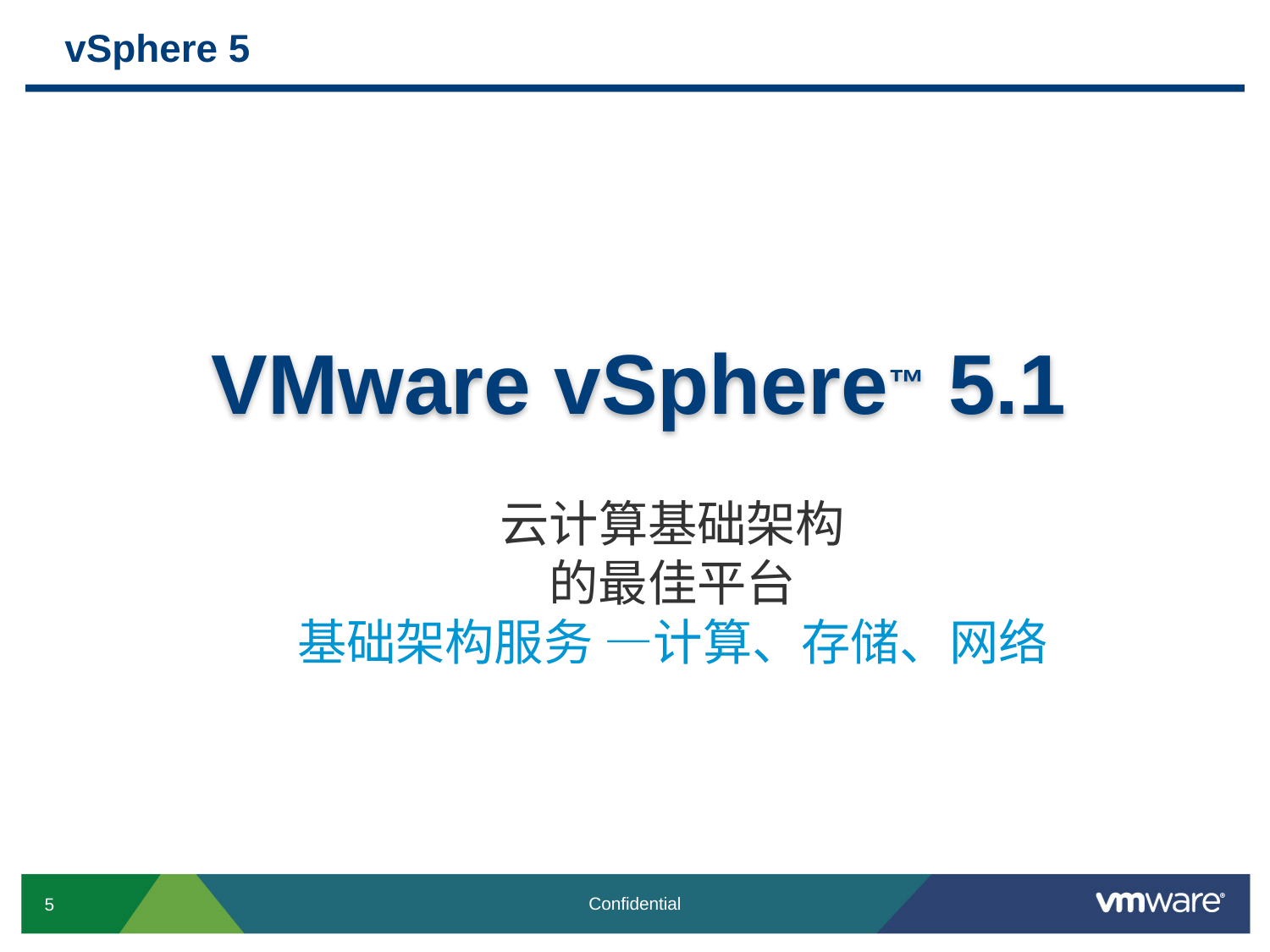

# vSphere 5
VMware vSphere™ 5.1

云计算基础架构
的最佳平台
基础架构服务 —计算、存储、网络